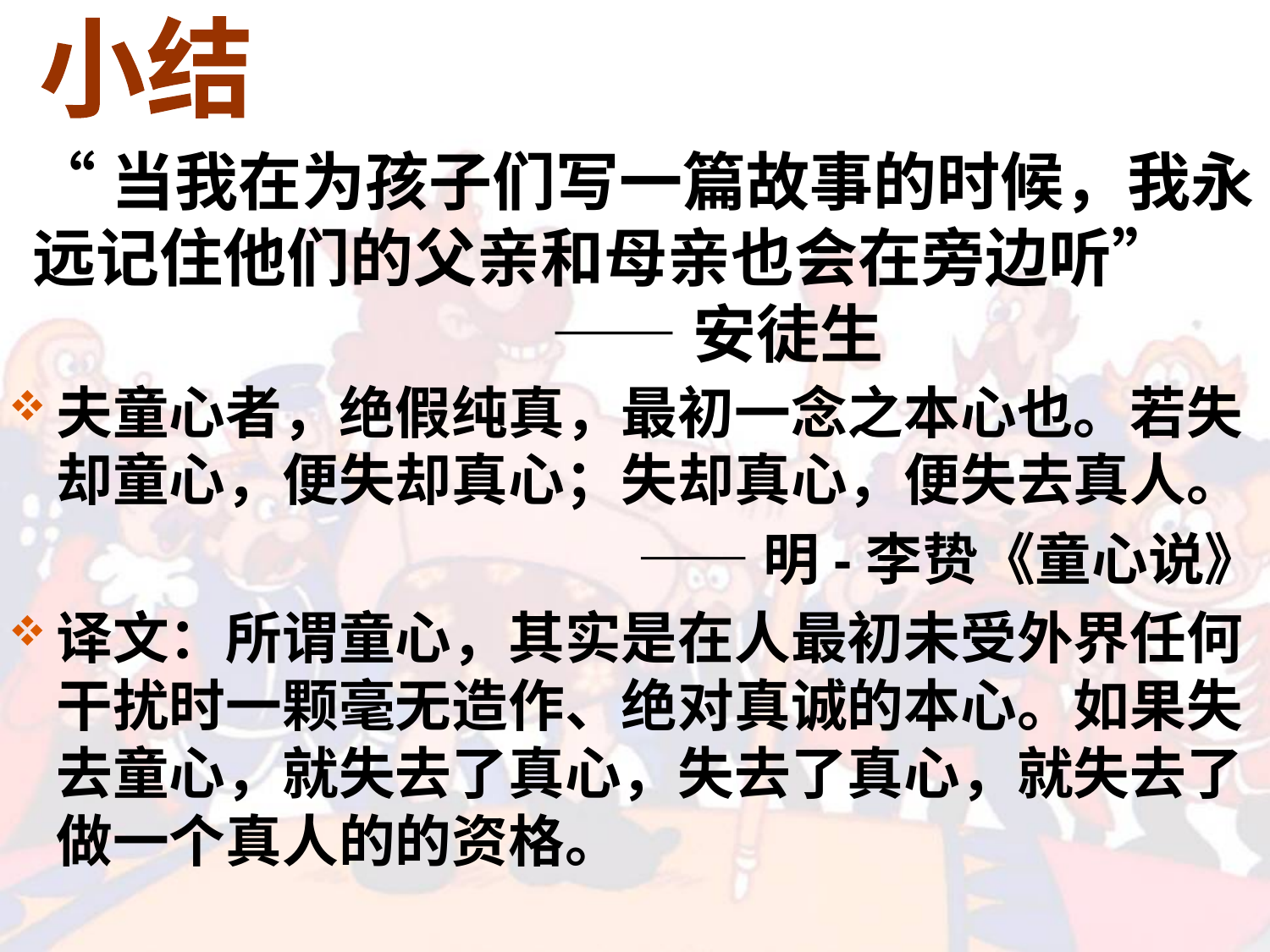

小结

“当我在为孩子们写一篇故事的时候，我永远记住他们的父亲和母亲也会在旁边听”
                                    ——安徒生
夫童心者，绝假纯真，最初一念之本心也。若失却童心，便失却真心；失却真心，便失去真人。
——明-李贽《童心说》
译文：所谓童心，其实是在人最初未受外界任何干扰时一颗毫无造作、绝对真诚的本心。如果失去童心，就失去了真心，失去了真心，就失去了做一个真人的的资格。